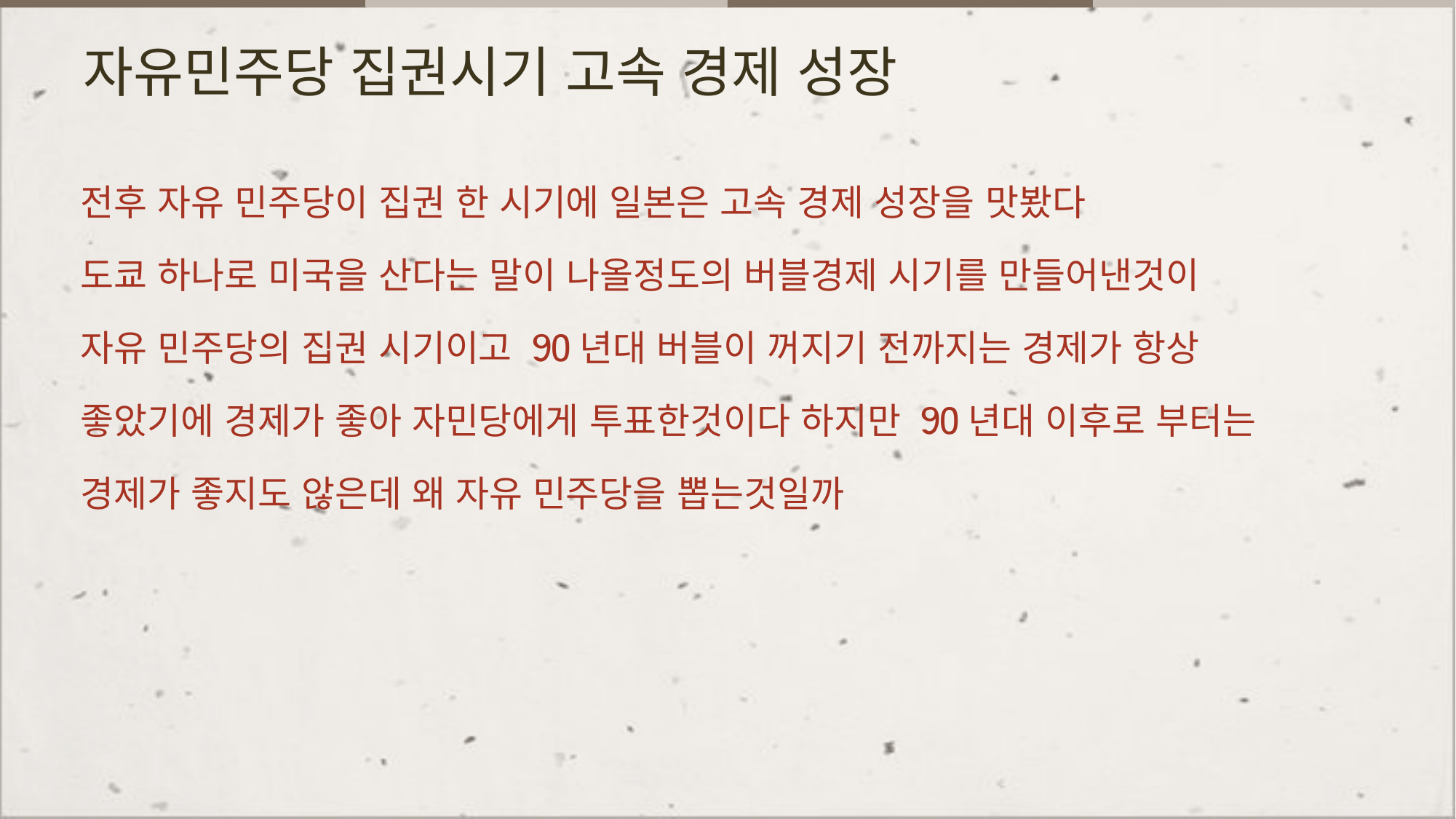

# 자유민주당 집권시기 고속 경제 성장
전후 자유 민주당이 집권 한 시기에 일본은 고속 경제 성장을 맛봤다
도쿄 하나로 미국을 산다는 말이 나올정도의 버블경제 시기를 만들어낸것이
자유 민주당의 집권 시기이고 90년대 버블이 꺼지기 전까지는 경제가 항상
좋았기에 경제가 좋아 자민당에게 투표한것이다 하지만 90년대 이후로 부터는
경제가 좋지도 않은데 왜 자유 민주당을 뽑는것일까